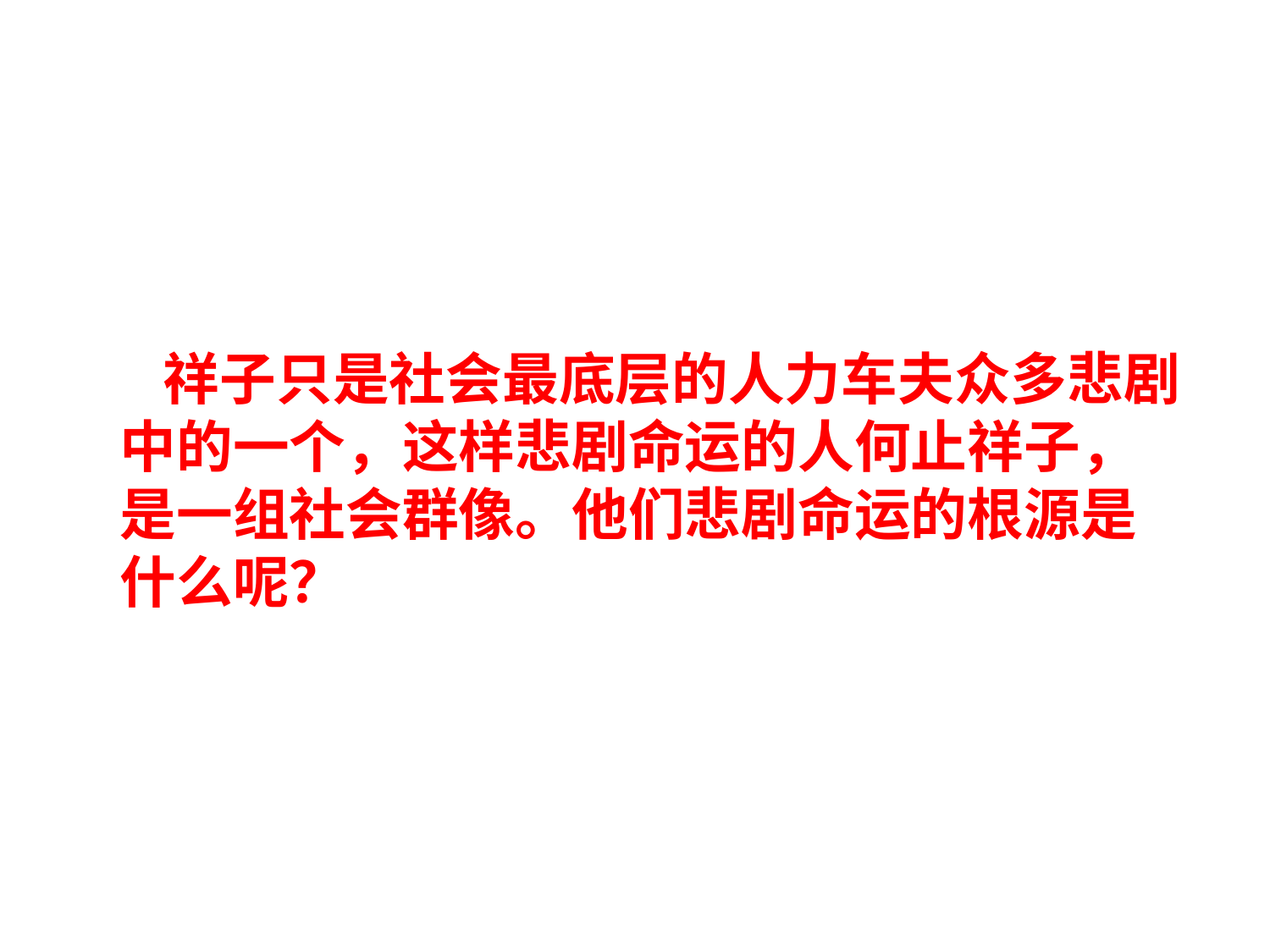

祥子只是社会最底层的人力车夫众多悲剧中的一个，这样悲剧命运的人何止祥子，是一组社会群像。他们悲剧命运的根源是什么呢？